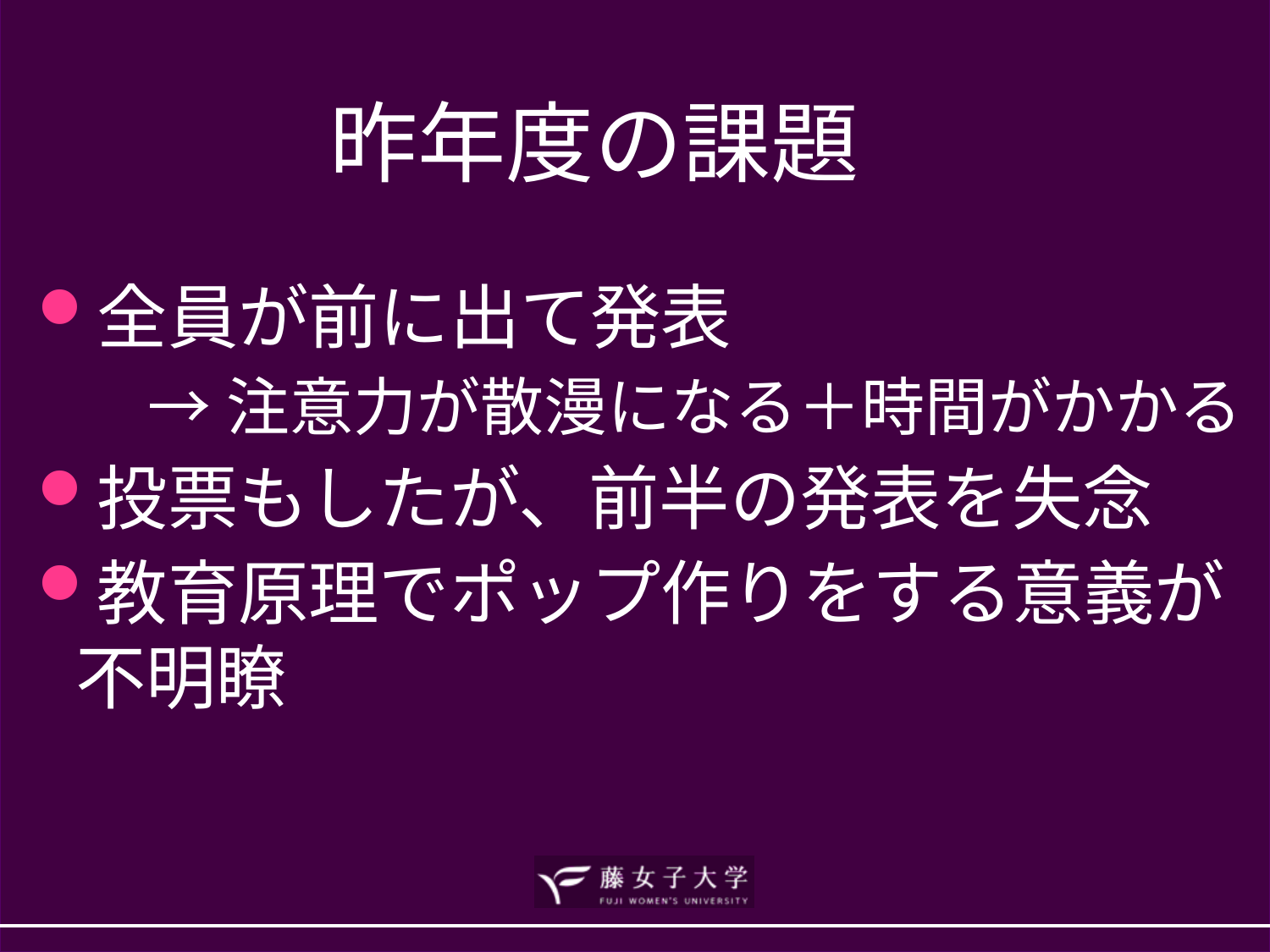

# 昨年度の課題
全員が前に出て発表
→注意力が散漫になる＋時間がかかる
投票もしたが、前半の発表を失念
教育原理でポップ作りをする意義が不明瞭